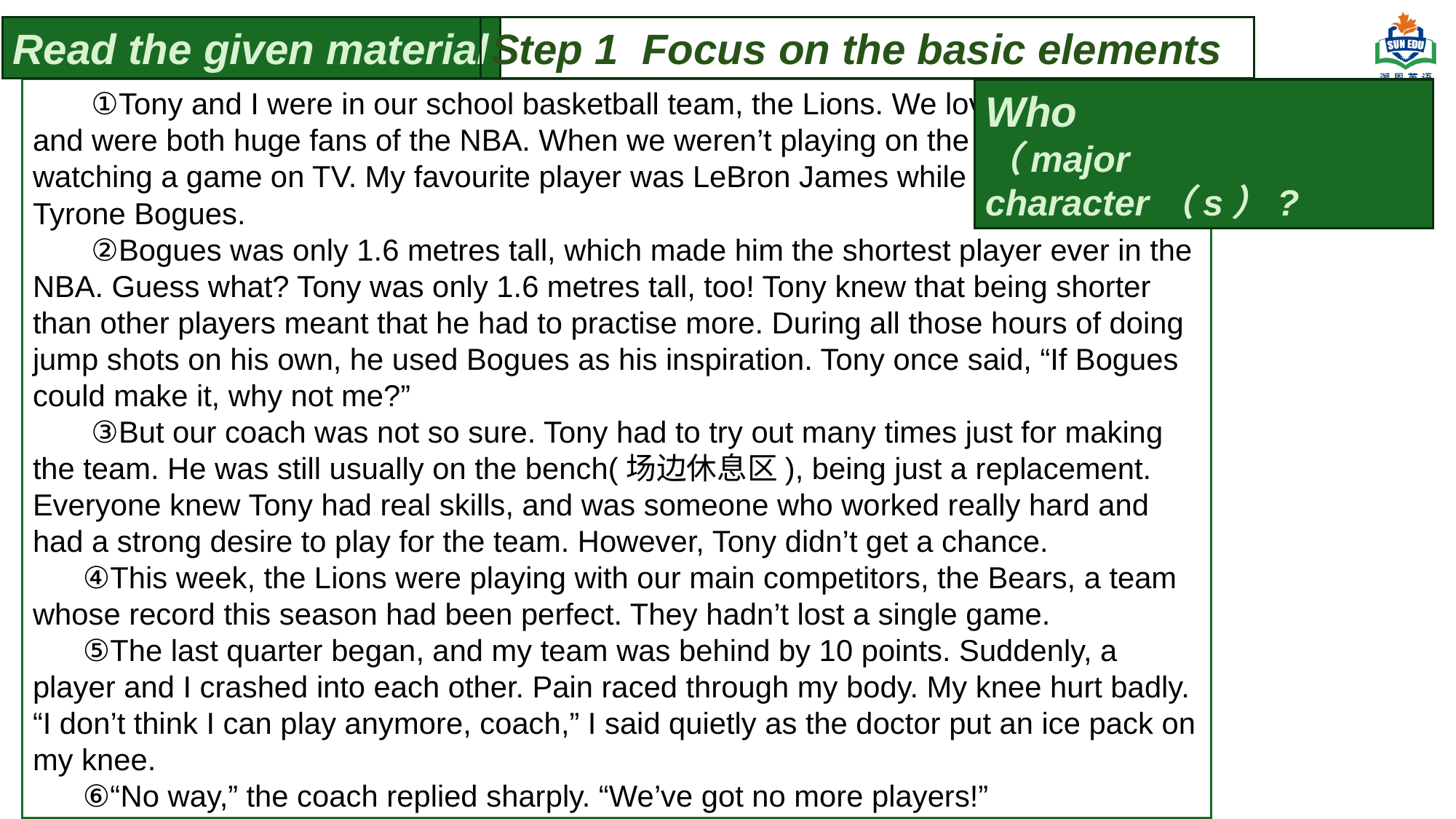

Read the given material
Step 1  Focus on the basic elements
       ①Tony and I were in our school basketball team, the Lions. We loved basketball and were both huge fans of the NBA. When we weren’t playing on the court, we were watching a game on TV. My favourite player was LeBron James while Tony’s was Tyrone Bogues.
       ②Bogues was only 1.6 metres tall, which made him the shortest player ever in the NBA. Guess what? Tony was only 1.6 metres tall, too! Tony knew that being shorter than other players meant that he had to practise more. During all those hours of doing jump shots on his own, he used Bogues as his inspiration. Tony once said, “If Bogues could make it, why not me?”
       ③But our coach was not so sure. Tony had to try out many times just for making the team. He was still usually on the bench(场边休息区), being just a replacement. Everyone knew Tony had real skills, and was someone who worked really hard and had a strong desire to play for the team. However, Tony didn’t get a chance.
      ④This week, the Lions were playing with our main competitors, the Bears, a team whose record this season had been perfect. They hadn’t lost a single game.
      ⑤The last quarter began, and my team was behind by 10 points. Suddenly, a player and I crashed into each other. Pain raced through my body. My knee hurt badly. “I don’t think I can play anymore, coach,” I said quietly as the doctor put an ice pack on my knee.
      ⑥“No way,” the coach replied sharply. “We’ve got no more players!”
Who
（major character（s）?